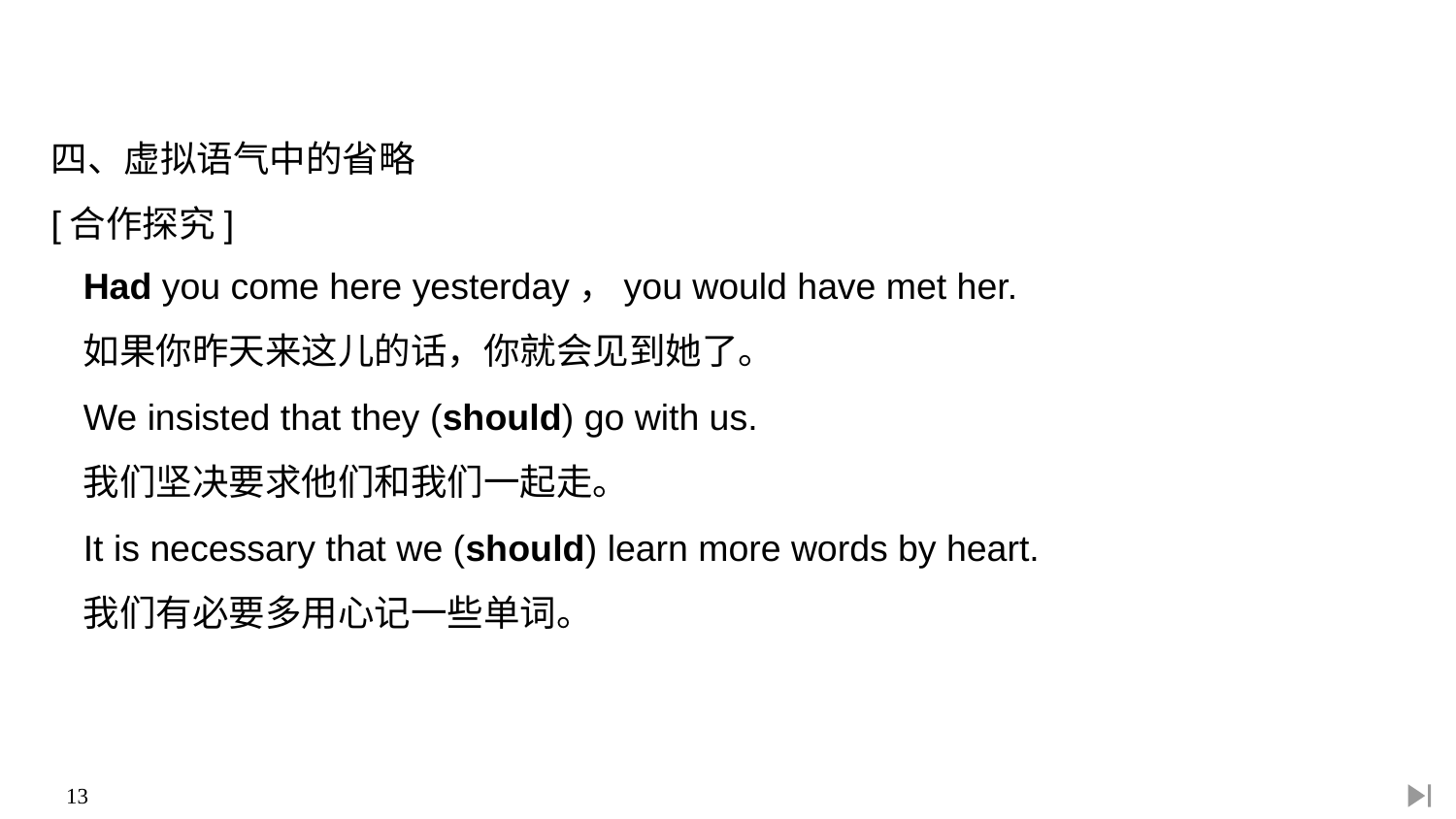

四、虚拟语气中的省略
[合作探究]
Had you come here yesterday，you would have met her.
如果你昨天来这儿的话，你就会见到她了。
We insisted that they (should) go with us.
我们坚决要求他们和我们一起走。
It is necessary that we (should) learn more words by heart.
我们有必要多用心记一些单词。